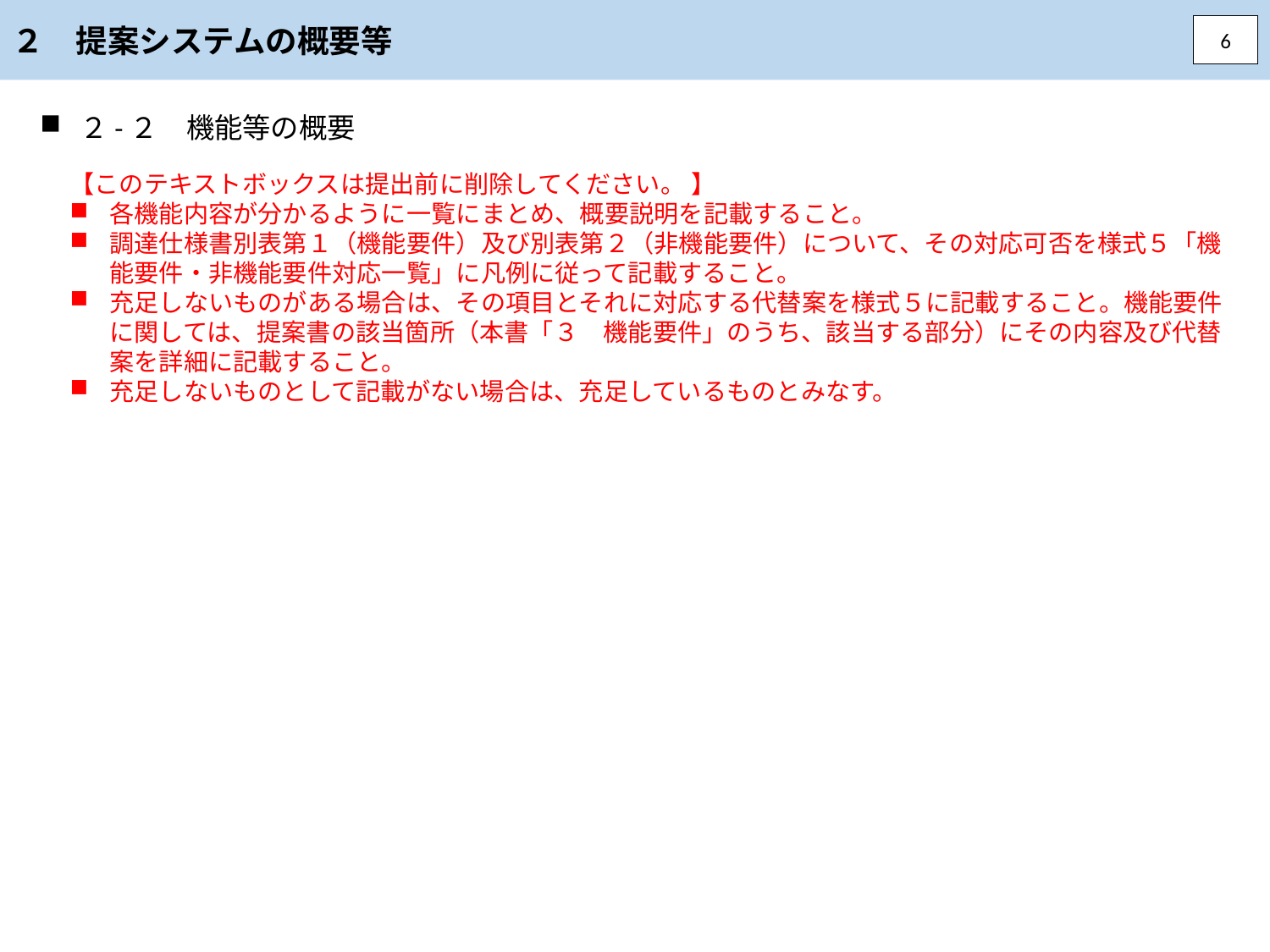

２　提案システムの概要等
6
２-２　機能等の概要
【このテキストボックスは提出前に削除してください。 】
各機能内容が分かるように一覧にまとめ、概要説明を記載すること。
調達仕様書別表第１（機能要件）及び別表第２（非機能要件）について、その対応可否を様式５「機能要件・非機能要件対応一覧」に凡例に従って記載すること。
充足しないものがある場合は、その項目とそれに対応する代替案を様式５に記載すること。機能要件に関しては、提案書の該当箇所（本書「３　機能要件」のうち、該当する部分）にその内容及び代替案を詳細に記載すること。
充足しないものとして記載がない場合は、充足しているものとみなす。